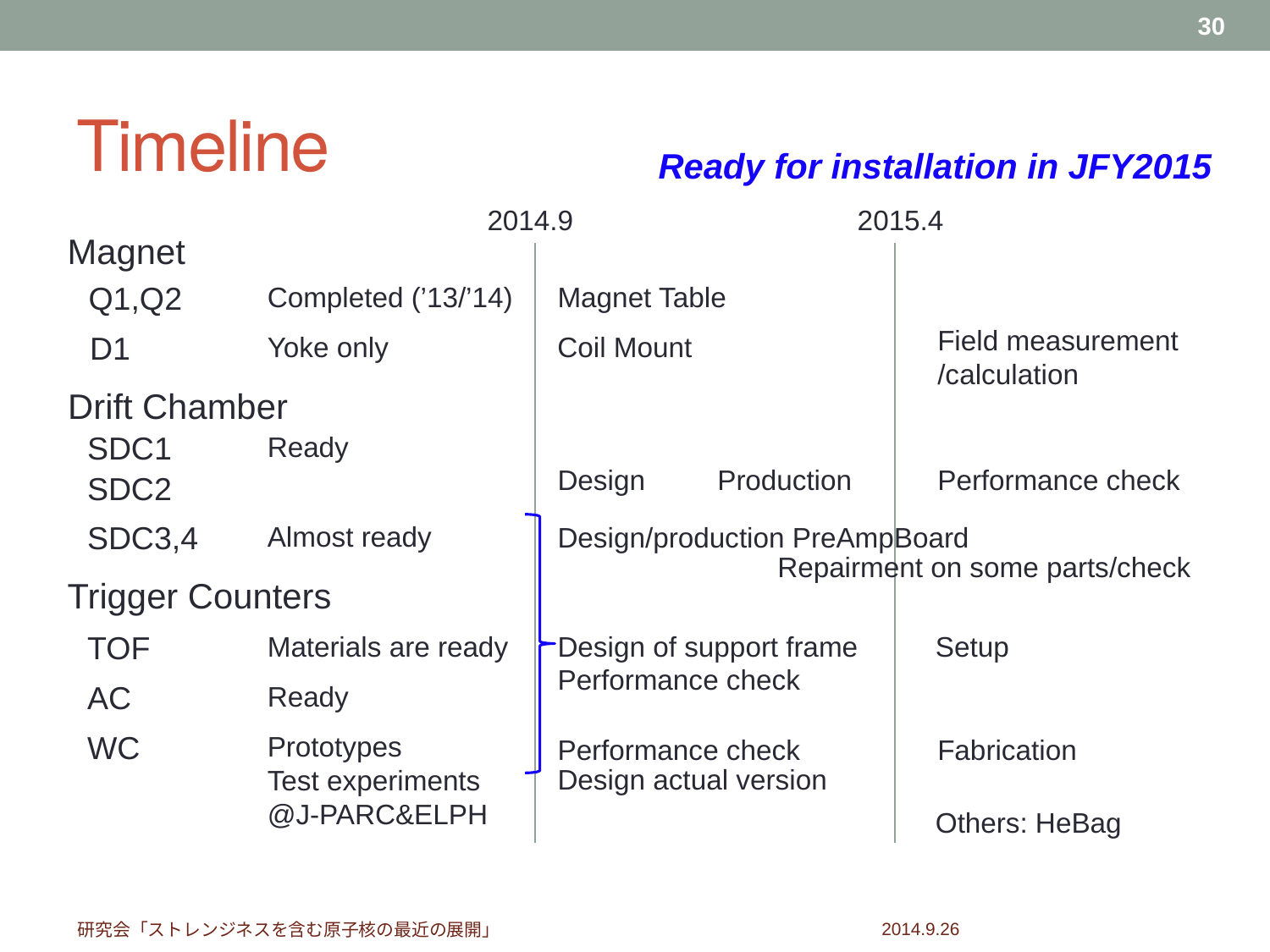

30
# Timeline
Ready for installation in JFY2015
2014.9
2015.4
Magnet
Q1,Q2
Completed (’13/’14)
Magnet Table
Field measurement
/calculation
D1
Yoke only
Coil Mount
Drift Chamber
SDC1
Ready
Design
Production
Performance check
SDC2
SDC3,4
Almost ready
Design/production PreAmpBoard

Repairment on some parts/check
Trigger Counters
TOF
Materials are ready
Design of support frame
Setup
Performance check
AC
Ready
WC
Prototypes
Test experiments
@J-PARC&ELPH
Performance check
Fabrication
Design actual version
Others: HeBag
2014.9.26
研究会「ストレンジネスを含む原子核の最近の展開」